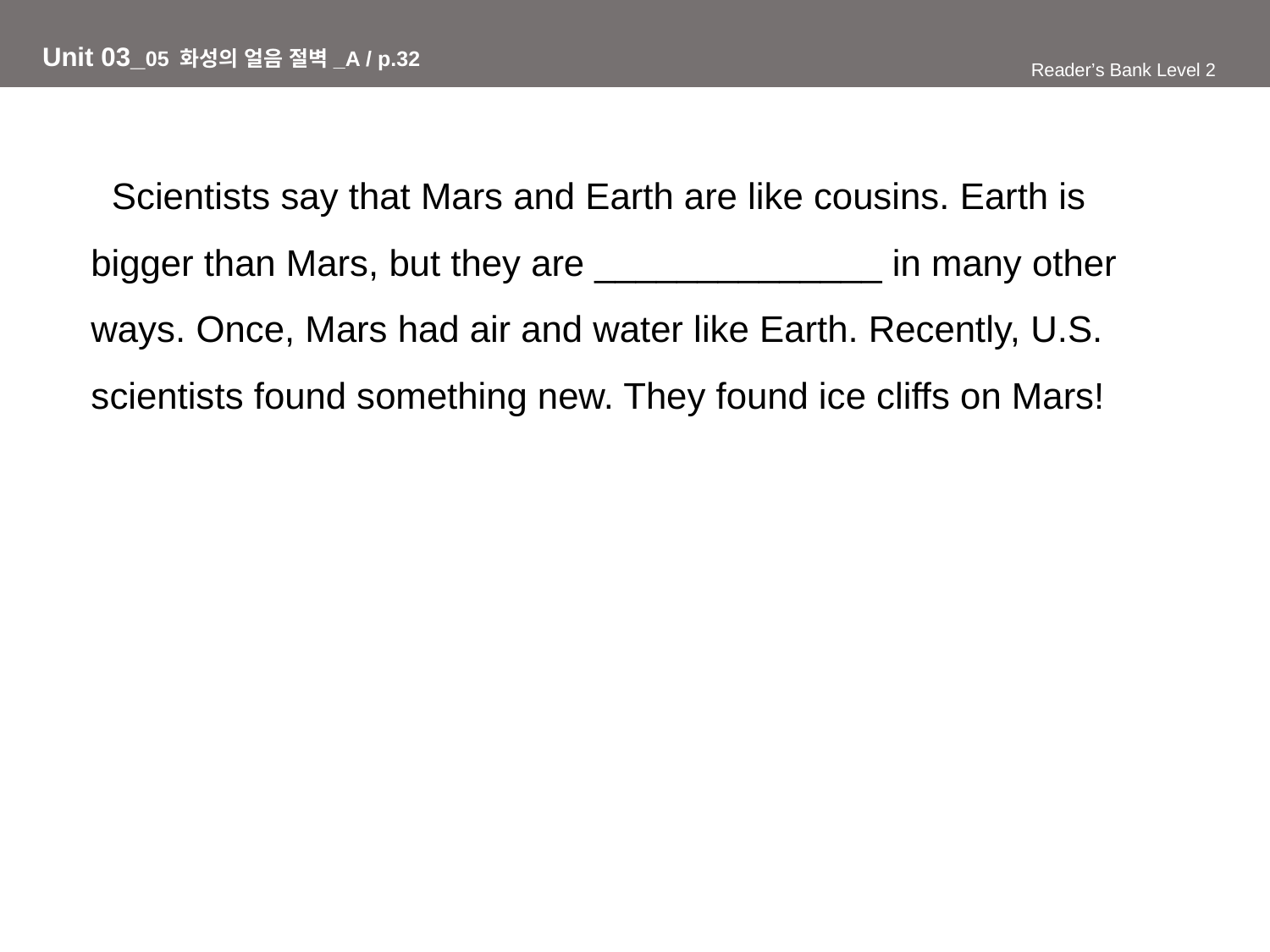

Unit 03_05 화성의 얼음 절벽_A / p.32
Reader’s Bank Level 2

  Scientists say that Mars and Earth are like cousins. Earth is bigger than Mars, but they are ______________ in many other ways. Once, Mars had air and water like Earth. Recently, U.S. scientists found something new. They found ice cliffs on Mars!

Reader’s Bank Level 1